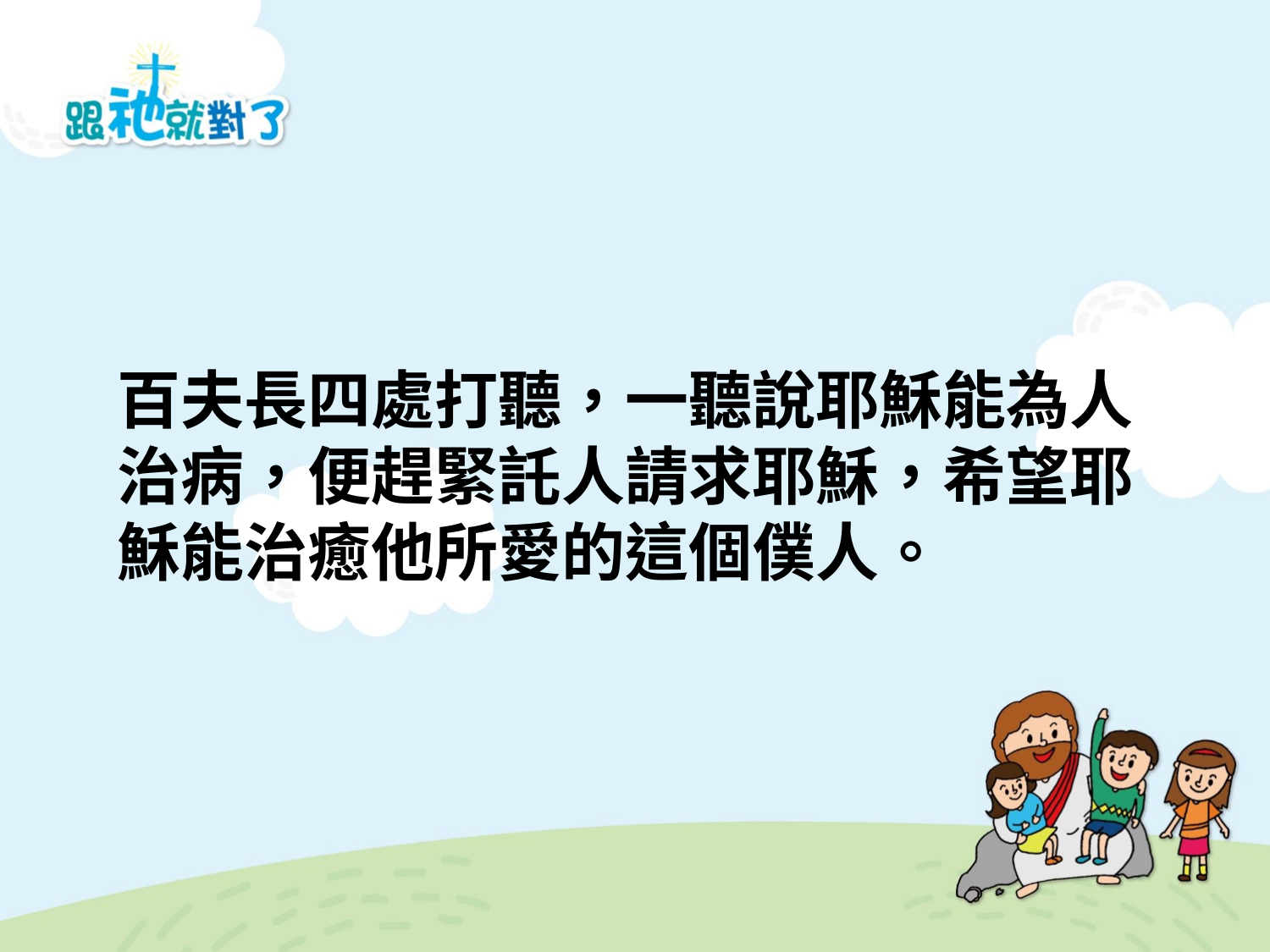

百夫長四處打聽，一聽說耶穌能為人治病，便趕緊託人請求耶穌，希望耶穌能治癒他所愛的這個僕人。